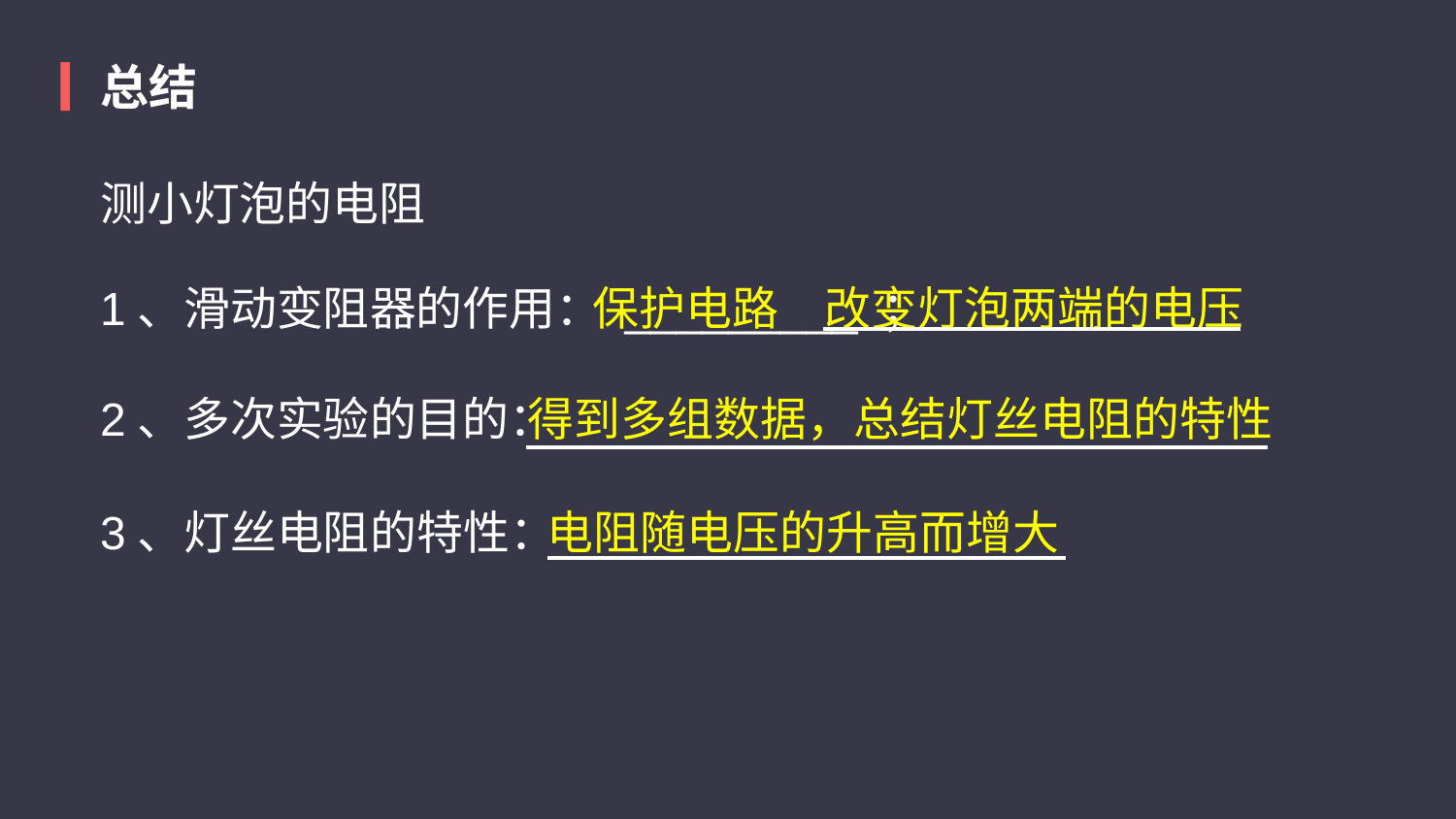

总结

测小灯泡的电阻
1、滑动变阻器的作用： _________ ；
保护电路
改变灯泡两端的电压
2、多次实验的目的：
得到多组数据，总结灯丝电阻的特性
3、灯丝电阻的特性：
电阻随电压的升高而增大